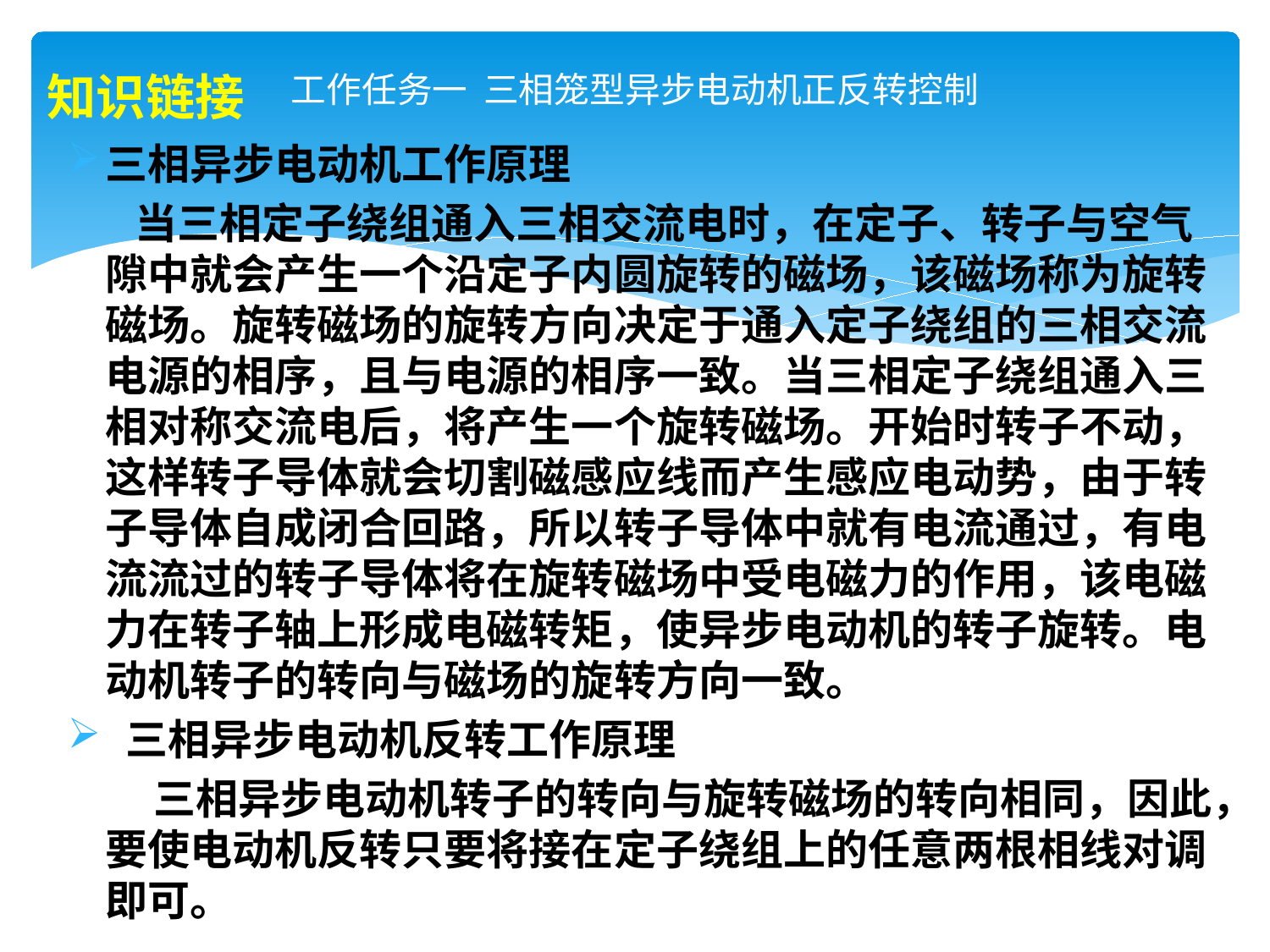

# 工作任务一  三相笼型异步电动机正反转控制
知识链接
三相异步电动机工作原理
      当三相定子绕组通入三相交流电时，在定子、转子与空气隙中就会产生一个沿定子内圆旋转的磁场，该磁场称为旋转磁场。旋转磁场的旋转方向决定于通入定子绕组的三相交流电源的相序，且与电源的相序一致。当三相定子绕组通入三相对称交流电后，将产生一个旋转磁场。开始时转子不动，这样转子导体就会切割磁感应线而产生感应电动势，由于转子导体自成闭合回路，所以转子导体中就有电流通过，有电流流过的转子导体将在旋转磁场中受电磁力的作用，该电磁力在转子轴上形成电磁转矩，使异步电动机的转子旋转。电动机转子的转向与磁场的旋转方向一致。
 三相异步电动机反转工作原理
        三相异步电动机转子的转向与旋转磁场的转向相同，因此，要使电动机反转只要将接在定子绕组上的任意两根相线对调即可。